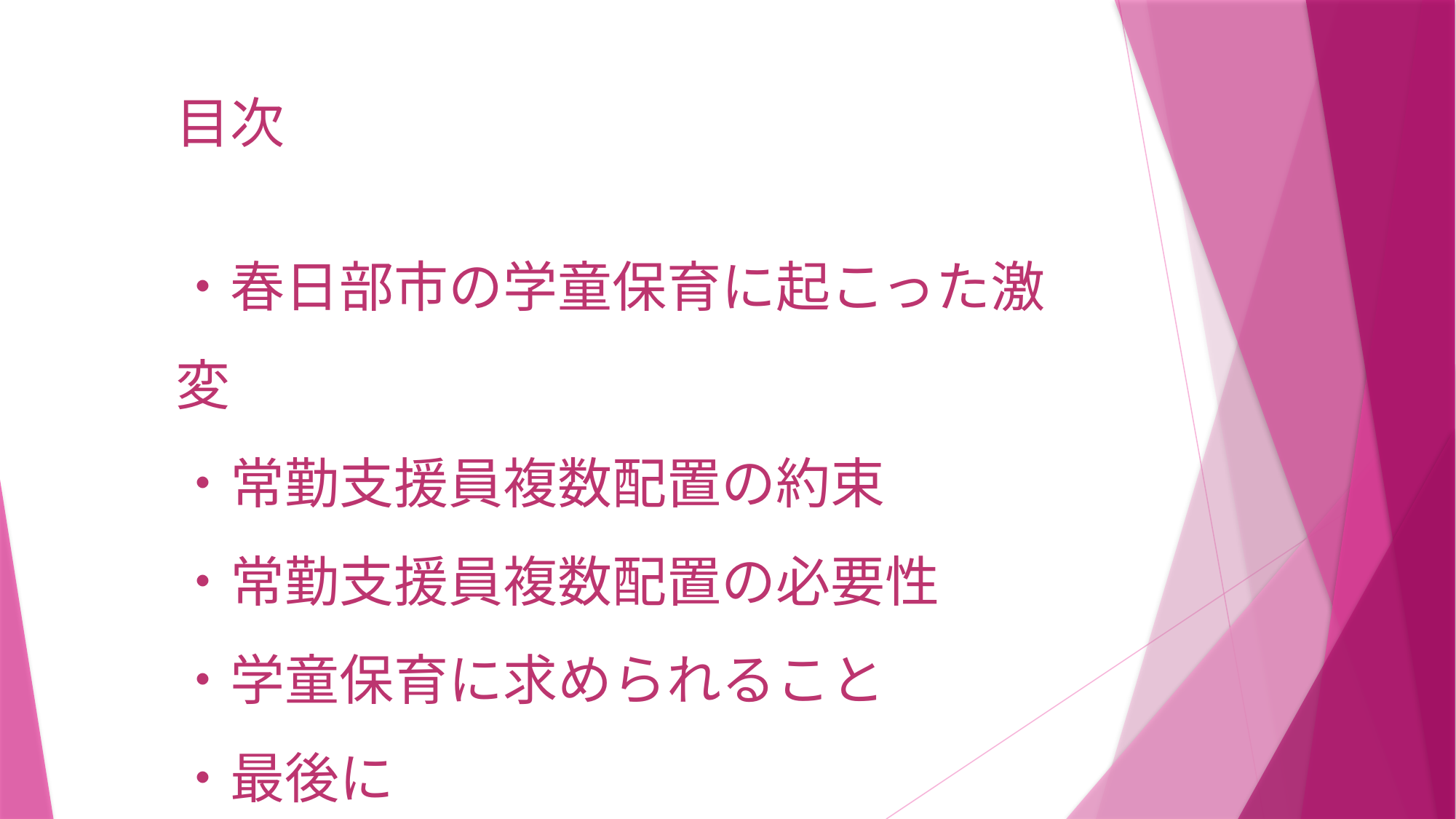

目次

・春日部市の学童保育に起こった激変
・常勤支援員複数配置の約束
・常勤支援員複数配置の必要性
・学童保育に求められること
・最後に